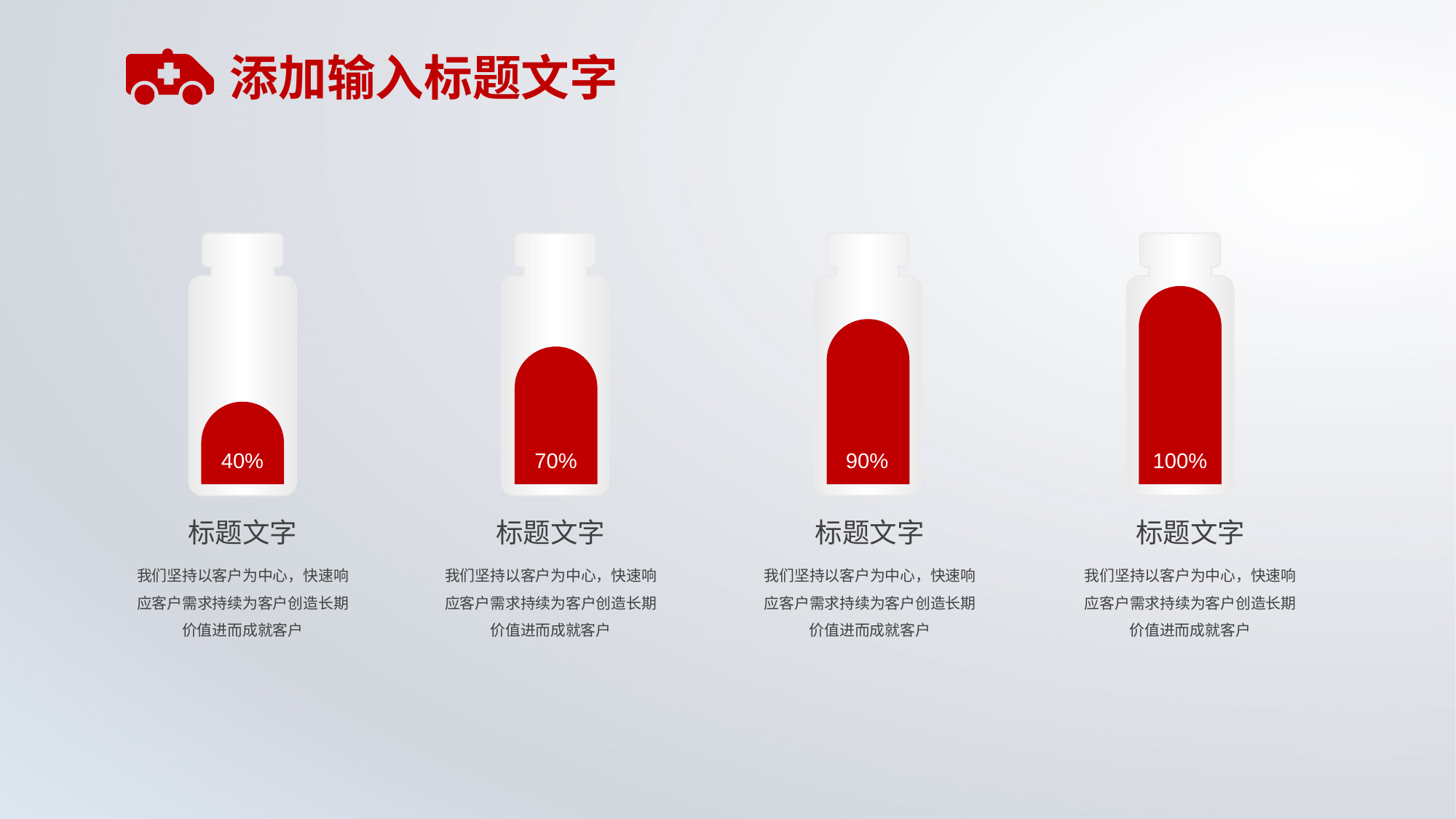

添加输入标题文字

100%

90%

70%

40%
标题文字
我们坚持以客户为中心，快速响应客户需求持续为客户创造长期价值进而成就客户
标题文字
我们坚持以客户为中心，快速响应客户需求持续为客户创造长期价值进而成就客户
标题文字
我们坚持以客户为中心，快速响应客户需求持续为客户创造长期价值进而成就客户
标题文字
我们坚持以客户为中心，快速响应客户需求持续为客户创造长期价值进而成就客户